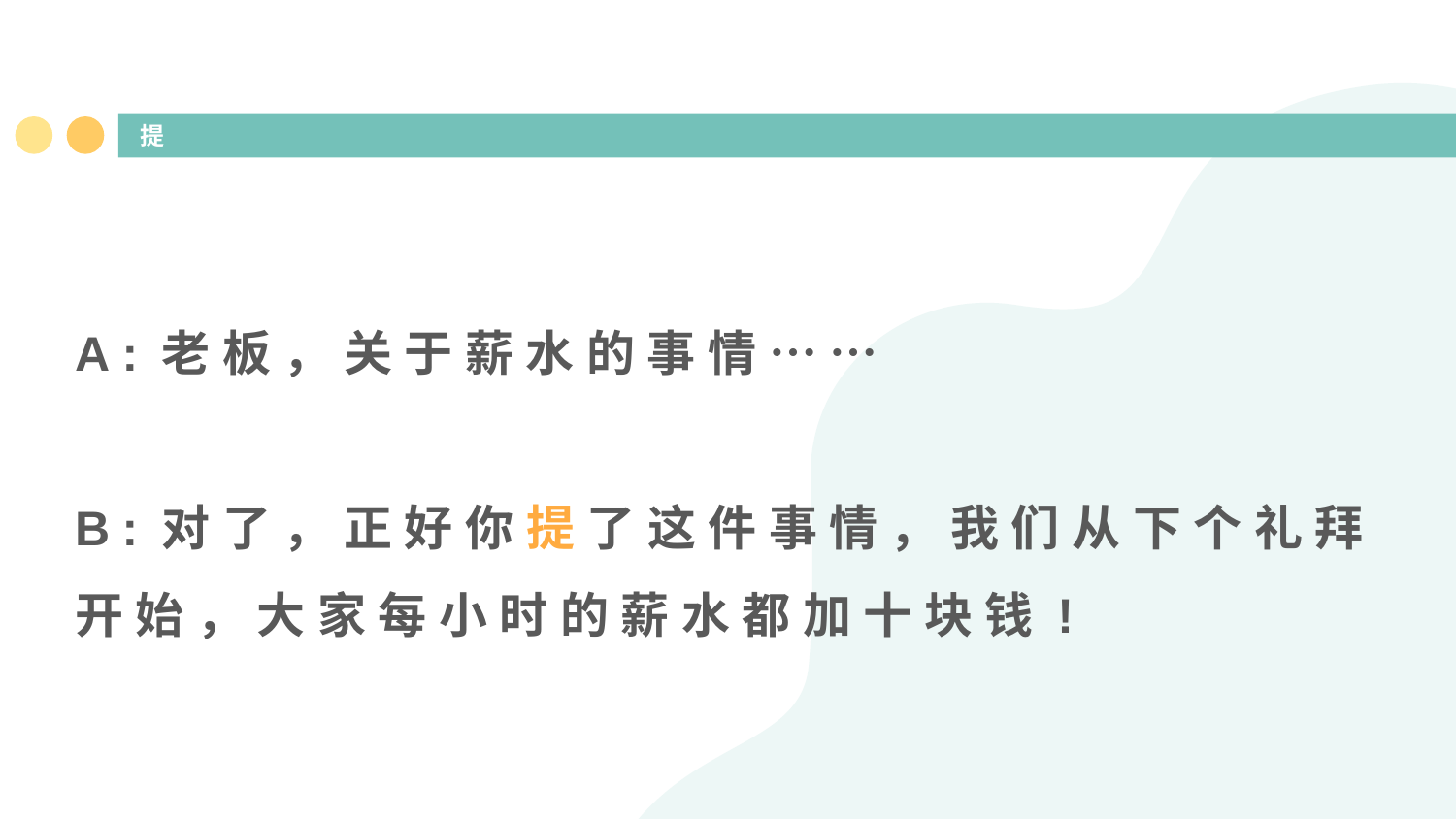

# 提
A:老板，关于薪水的事情……

B:对了，正好你提了这件事情，我们从下个礼拜开始，大家每小时的薪水都加十块钱!